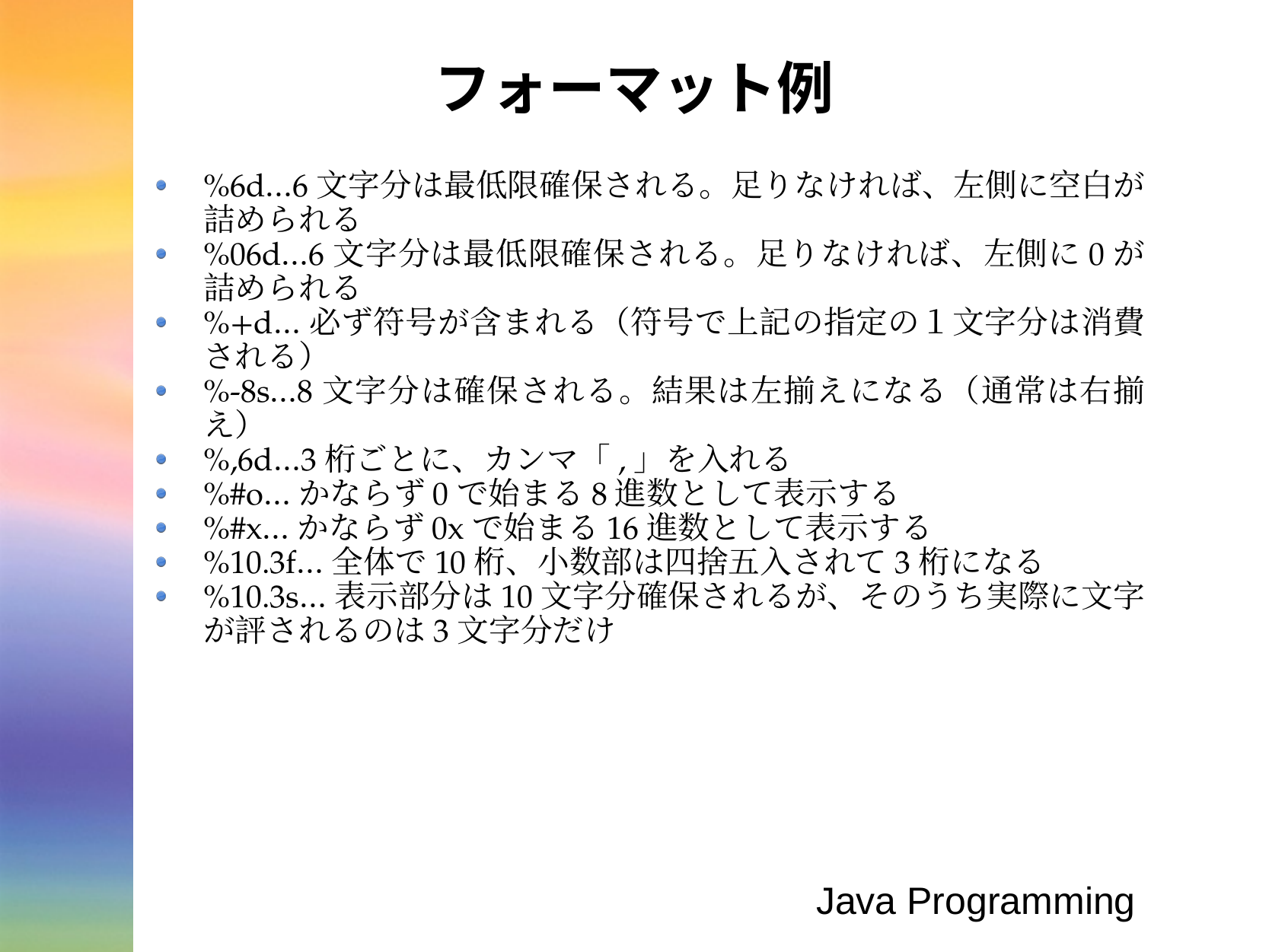

# フォーマット例
%6d…6文字分は最低限確保される。足りなければ、左側に空白が詰められる
%06d…6文字分は最低限確保される。足りなければ、左側に0が詰められる
%+d…必ず符号が含まれる（符号で上記の指定の１文字分は消費される）
%-8s…8文字分は確保される。結果は左揃えになる（通常は右揃え）
%,6d…3桁ごとに、カンマ「,」を入れる
%#o…かならず0で始まる8進数として表示する
%#x…かならず0xで始まる16進数として表示する
%10.3f…全体で10桁、小数部は四捨五入されて3桁になる
%10.3s…表示部分は10文字分確保されるが、そのうち実際に文字が評されるのは3文字分だけ